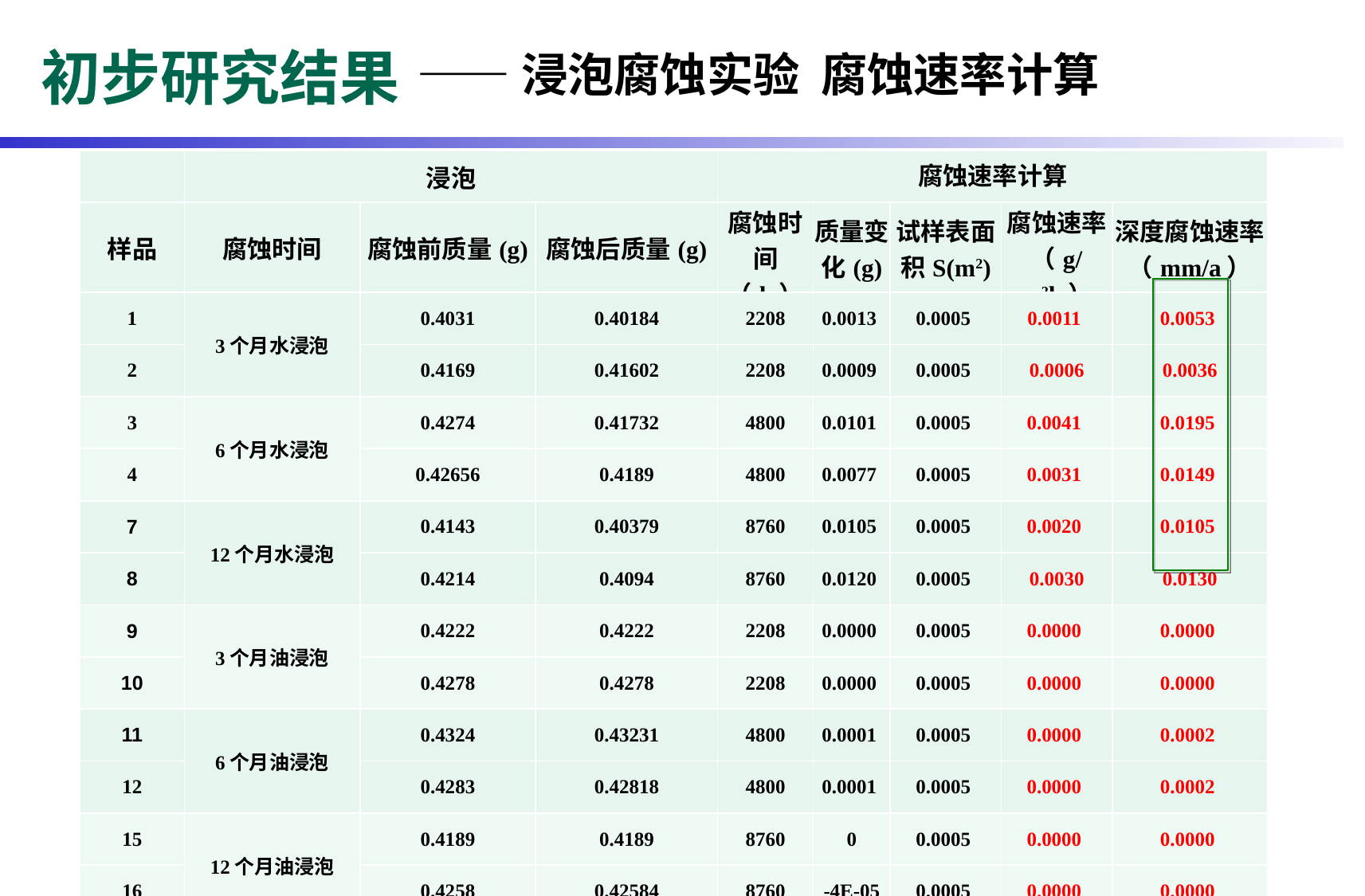

初步研究结果
——浸泡腐蚀实验  腐蚀速率计算
|  | 浸泡 |  |  | 腐蚀速率计算 |  |  |  |  |
| --- | --- | --- | --- | --- | --- | --- | --- | --- |
| 样品 | 腐蚀时间 | 腐蚀前质量(g) | 腐蚀后质量(g) | 腐蚀时间（h） | 质量变化(g) | 试样表面积S(m2) | 腐蚀速率（g/m2h） | 深度腐蚀速率（mm/a） |
| 1 | 3个月水浸泡 | 0.4031 | 0.40184 | 2208 | 0.0013 | 0.0005 | 0.0011 | 0.0053 |
| 2 |  | 0.4169 | 0.41602 | 2208 | 0.0009 | 0.0005 | 0.0006 | 0.0036 |
| 3 | 6个月水浸泡 | 0.4274 | 0.41732 | 4800 | 0.0101 | 0.0005 | 0.0041 | 0.0195 |
| 4 |  | 0.42656 | 0.4189 | 4800 | 0.0077 | 0.0005 | 0.0031 | 0.0149 |
| 7 | 12个月水浸泡 | 0.4143 | 0.40379 | 8760 | 0.0105 | 0.0005 | 0.0020 | 0.0105 |
| 8 |  | 0.4214 | 0.4094 | 8760 | 0.0120 | 0.0005 | 0.0030 | 0.0130 |
| 9 | 3个月油浸泡 | 0.4222 | 0.4222 | 2208 | 0.0000 | 0.0005 | 0.0000 | 0.0000 |
| 10 |  | 0.4278 | 0.4278 | 2208 | 0.0000 | 0.0005 | 0.0000 | 0.0000 |
| 11 | 6个月油浸泡 | 0.4324 | 0.43231 | 4800 | 0.0001 | 0.0005 | 0.0000 | 0.0002 |
| 12 |  | 0.4283 | 0.42818 | 4800 | 0.0001 | 0.0005 | 0.0000 | 0.0002 |
| 15 | 12个月油浸泡 | 0.4189 | 0.4189 | 8760 | 0 | 0.0005 | 0.0000 | 0.0000 |
| 16 |  | 0.4258 | 0.42584 | 8760 | -4E-05 | 0.0005 | 0.0000 | 0.0000 |